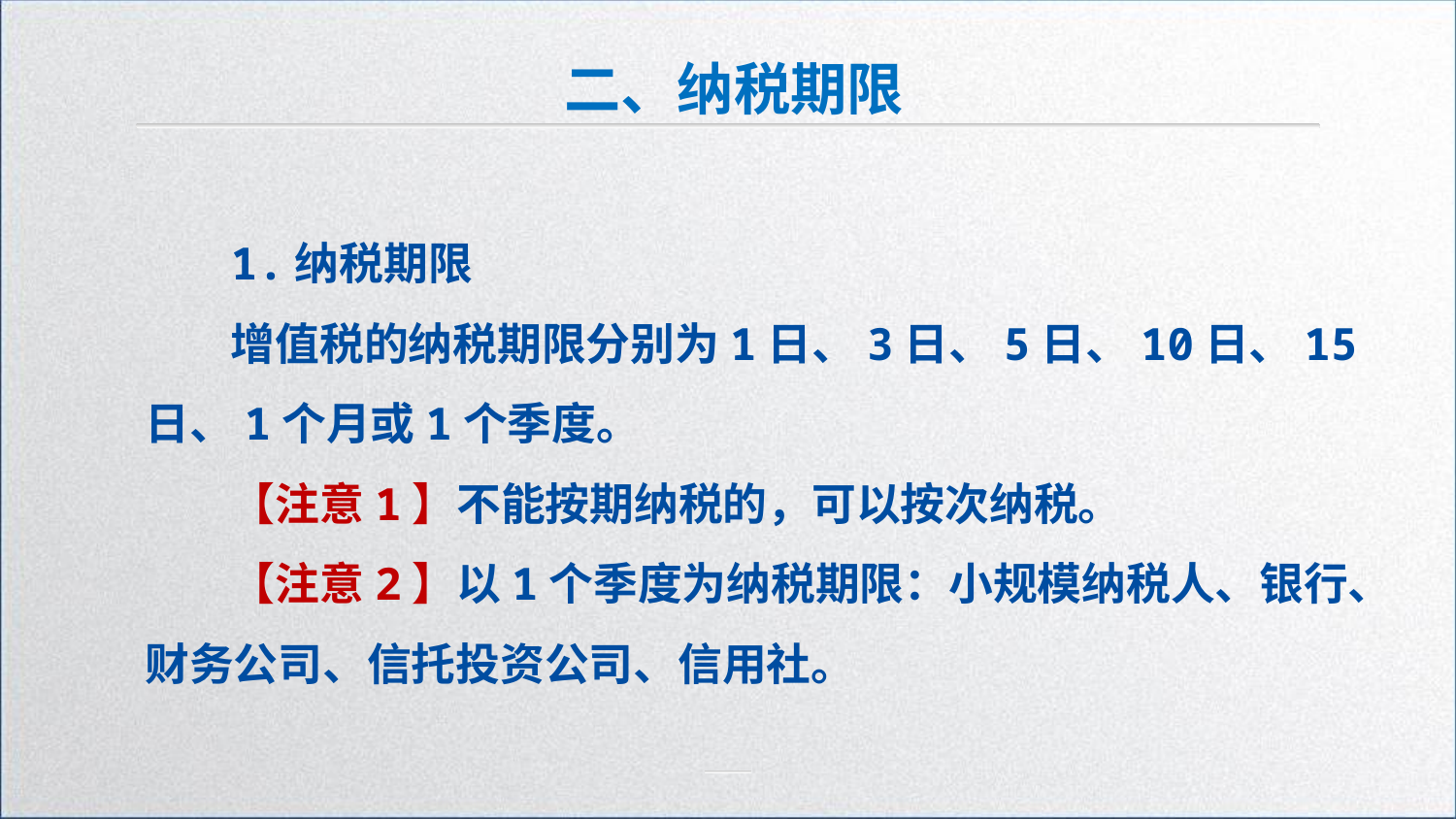

二、纳税期限
1.纳税期限
增值税的纳税期限分别为1日、3日、5日、10日、15日、1个月或1个季度。
【注意1】不能按期纳税的，可以按次纳税。
【注意2】以1个季度为纳税期限：小规模纳税人、银行、财务公司、信托投资公司、信用社。